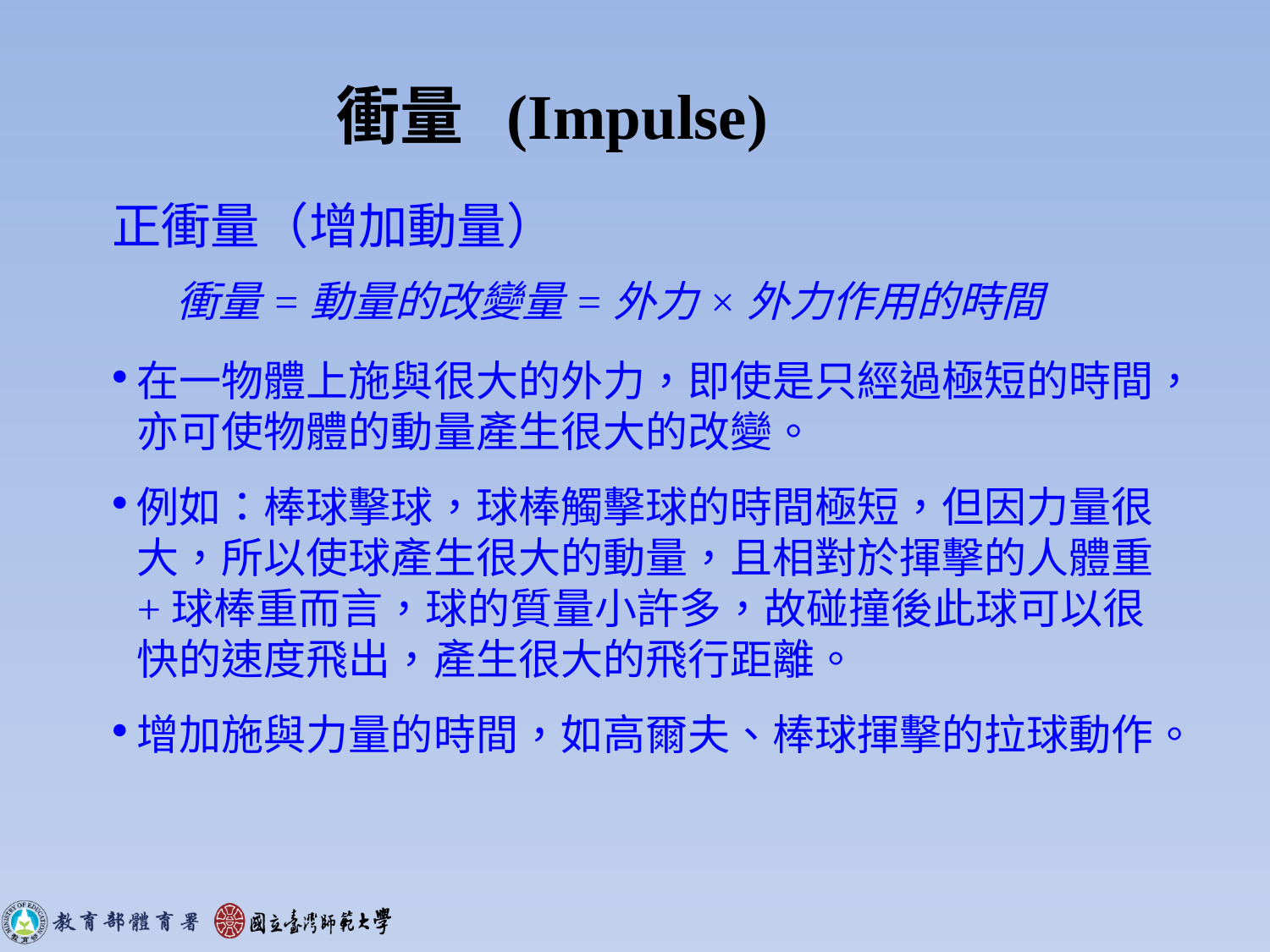

衝量  (Impulse)
正衝量（增加動量）

在一物體上施與很大的外力，即使是只經過極短的時間，亦可使物體的動量產生很大的改變。
例如：棒球擊球，球棒觸擊球的時間極短，但因力量很大，所以使球產生很大的動量，且相對於揮擊的人體重+球棒重而言，球的質量小許多，故碰撞後此球可以很快的速度飛出，產生很大的飛行距離。
增加施與力量的時間，如高爾夫、棒球揮擊的拉球動作。
衝量=動量的改變量=外力×外力作用的時間